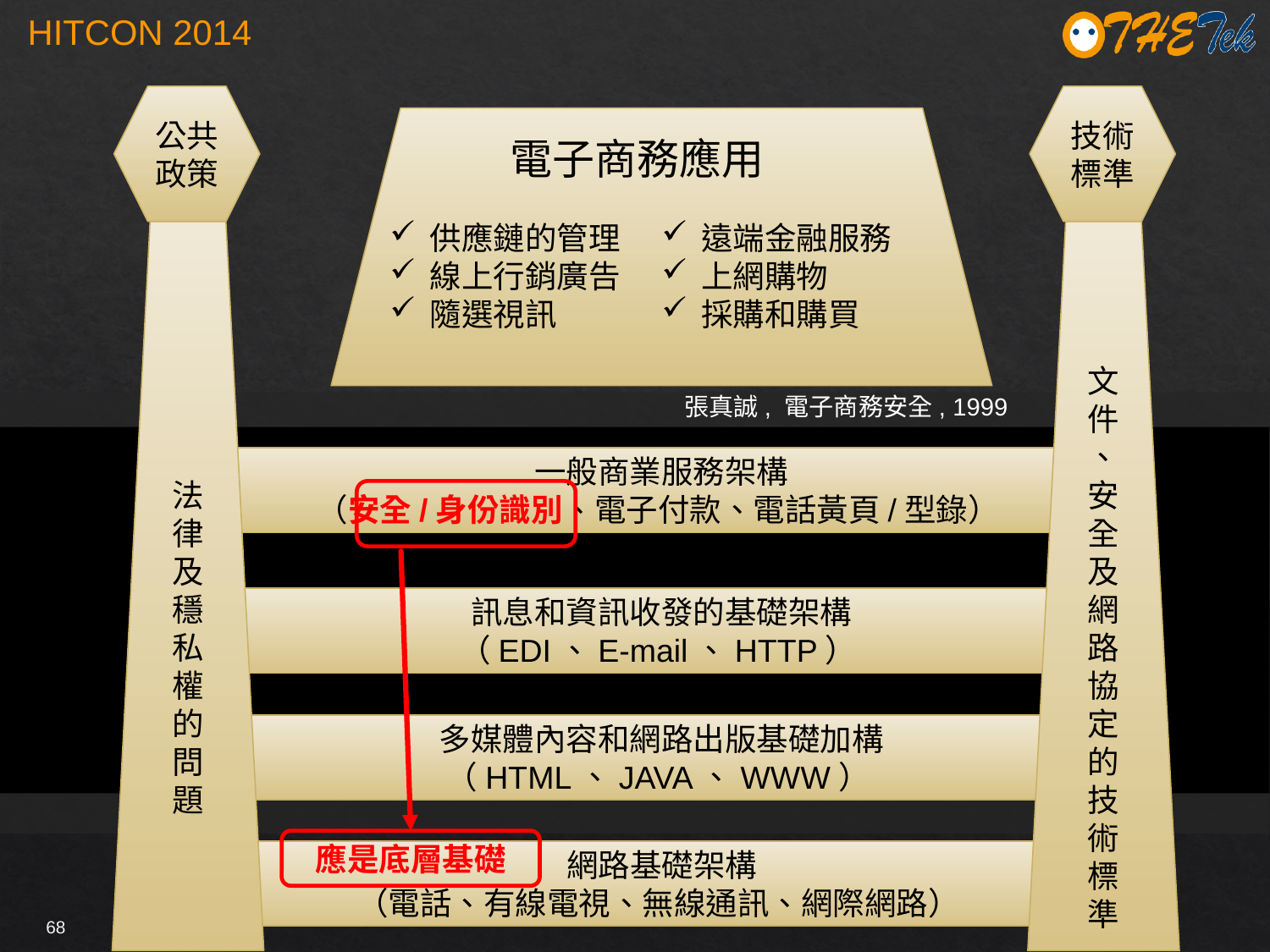

公共政策
技術標準

供應鏈的管理
線上行銷廣告
隨選視訊

遠端金融服務
上網購物
採購和購買

電子商務應用
法
律
及
穩
私
權
的
問
題
文
件
、
安
全
及
網
路
協
定
的
技
術
標
準
張真誠, 電子商務安全, 1999
一般商業服務架構
（安全/身份識別、電子付款、電話黃頁/型錄）

訊息和資訊收發的基礎架構
（EDI、E-mail、HTTP）
多媒體內容和網路出版基礎加構
（HTML、JAVA、WWW）
應是底層基礎
網路基礎架構
（電話、有線電視、無線通訊、網際網路）
68